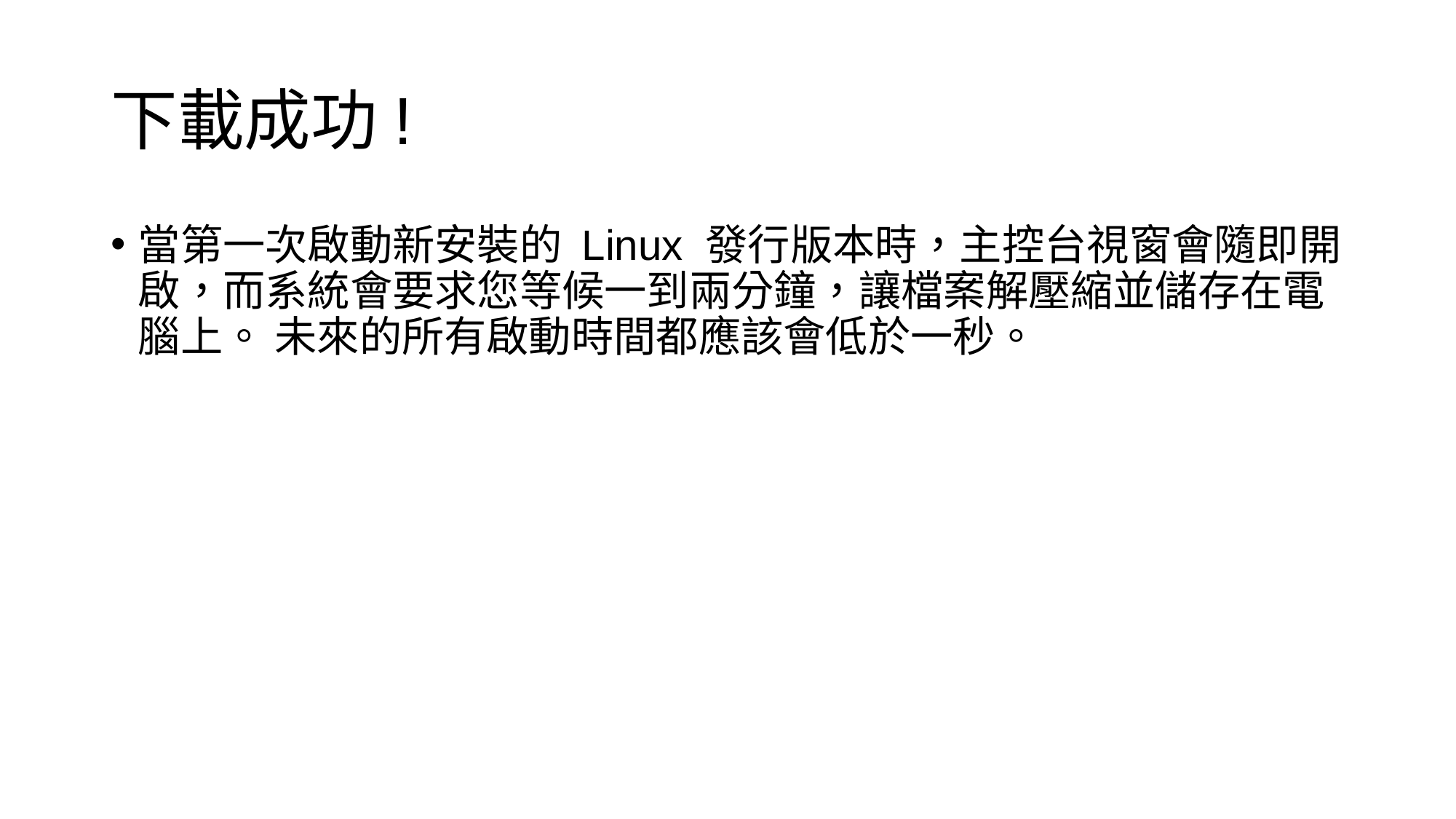

# 下載成功!
當第一次啟動新安裝的 Linux 發行版本時，主控台視窗會隨即開啟，而系統會要求您等候一到兩分鐘，讓檔案解壓縮並儲存在電腦上。 未來的所有啟動時間都應該會低於一秒。